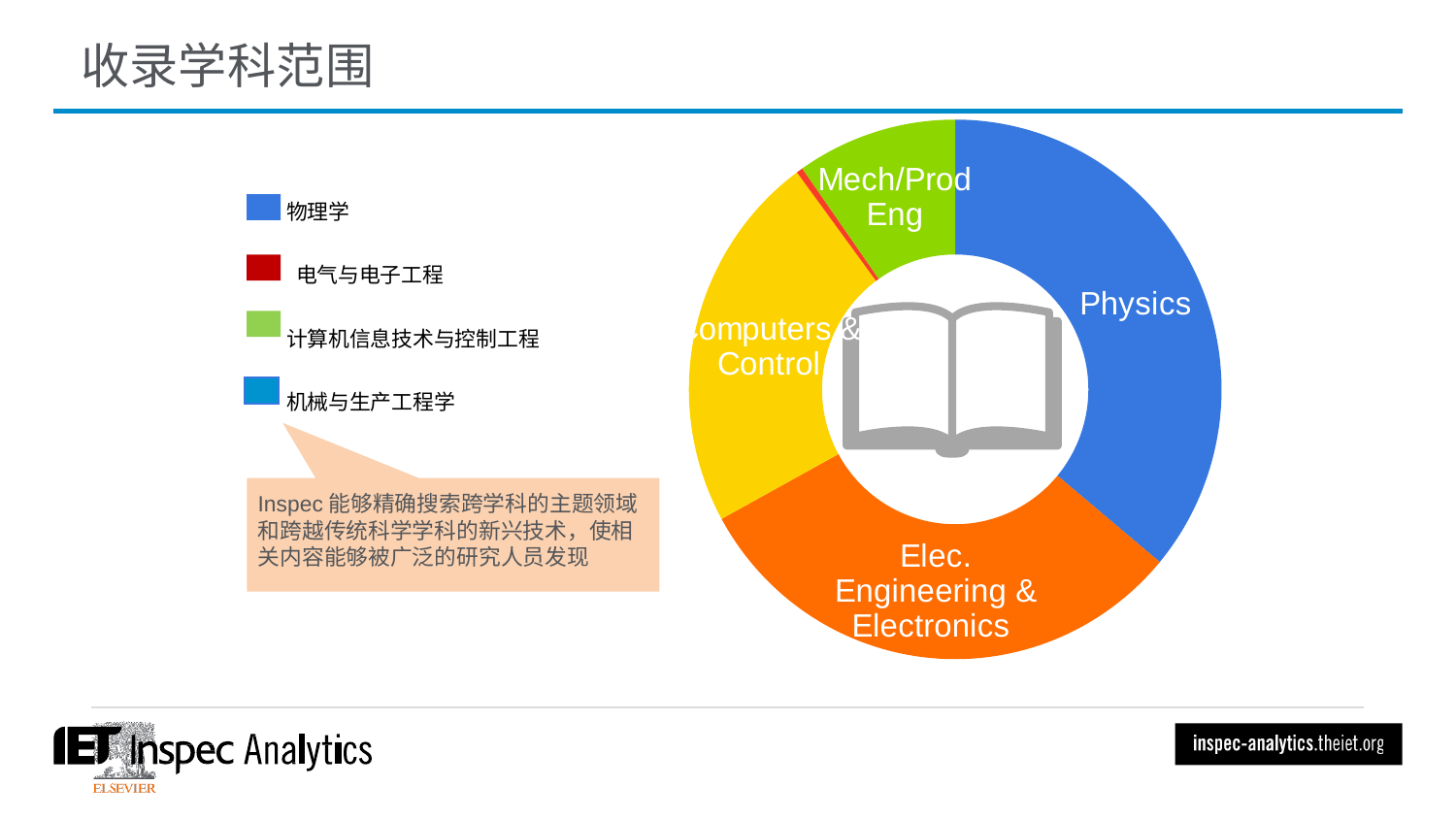

收录学科范围

### Chart

| Category | Percentage |
|---|---|
| Section A - Physics | 0.360612256436203 |
| Section B - Electrical Engineering & Electronics | 0.309630153667539 |
| Section C - Computers & Control | 0.228502725920673 |
| Section D – IT for Business | 0.00390926347895099 |
| Section E – Mechanical & Production Engineering | 0.0973456004966336 |
物理学
 电气与电子工程
计算机信息技术与控制工程
机械与生产工程学

Inspec能够精确搜索跨学科的主题领域和跨越传统科学学科的新兴技术，使相关内容能够被广泛的研究人员发现